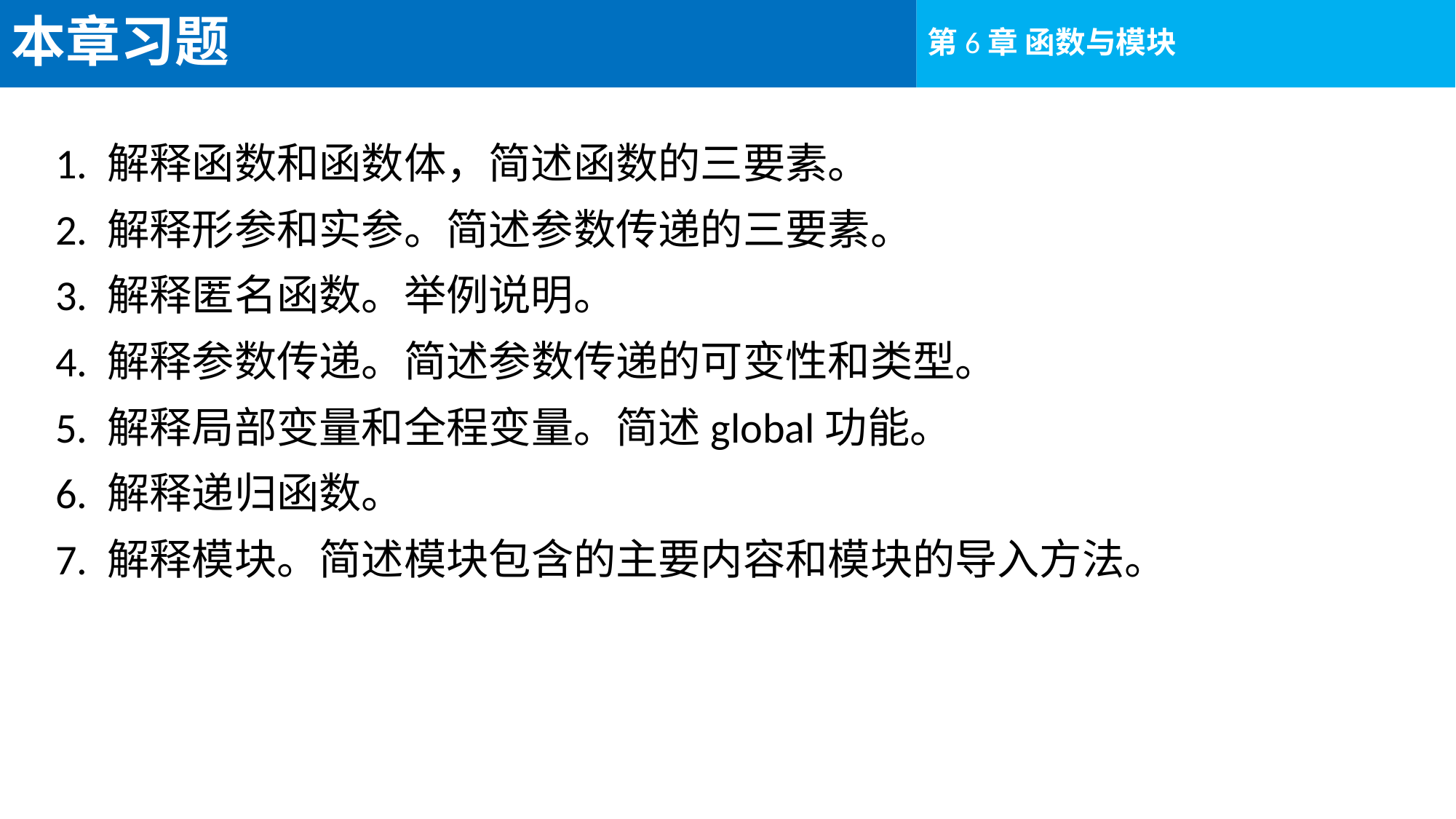

# 本章习题
1. 解释函数和函数体，简述函数的三要素。
2. 解释形参和实参。简述参数传递的三要素。
3. 解释匿名函数。举例说明。
4. 解释参数传递。简述参数传递的可变性和类型。
5. 解释局部变量和全程变量。简述global功能。
6. 解释递归函数。
7. 解释模块。简述模块包含的主要内容和模块的导入方法。